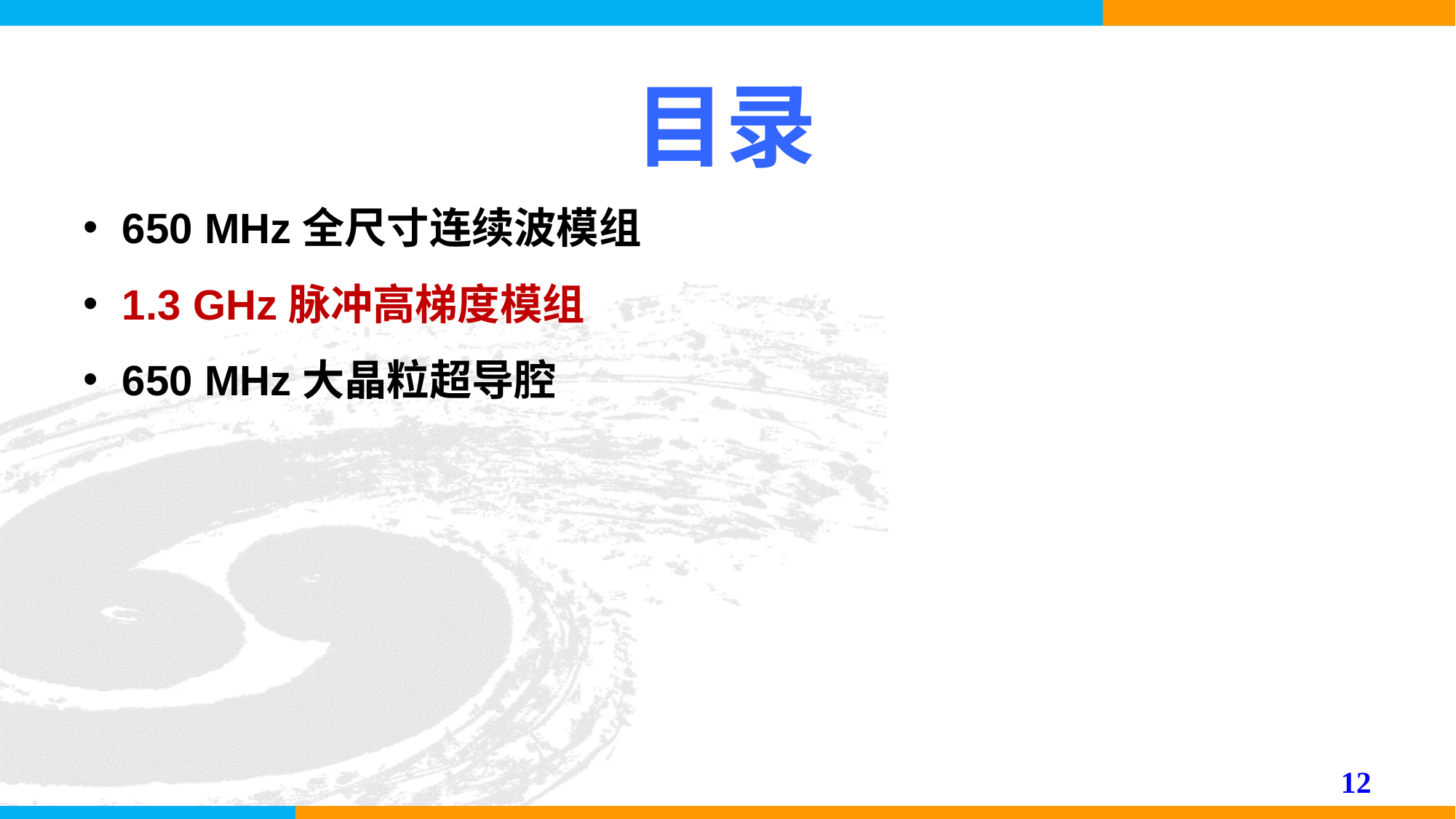

# 目录
 650 MHz全尺寸连续波模组
 1.3 GHz脉冲高梯度模组
 650 MHz大晶粒超导腔
12